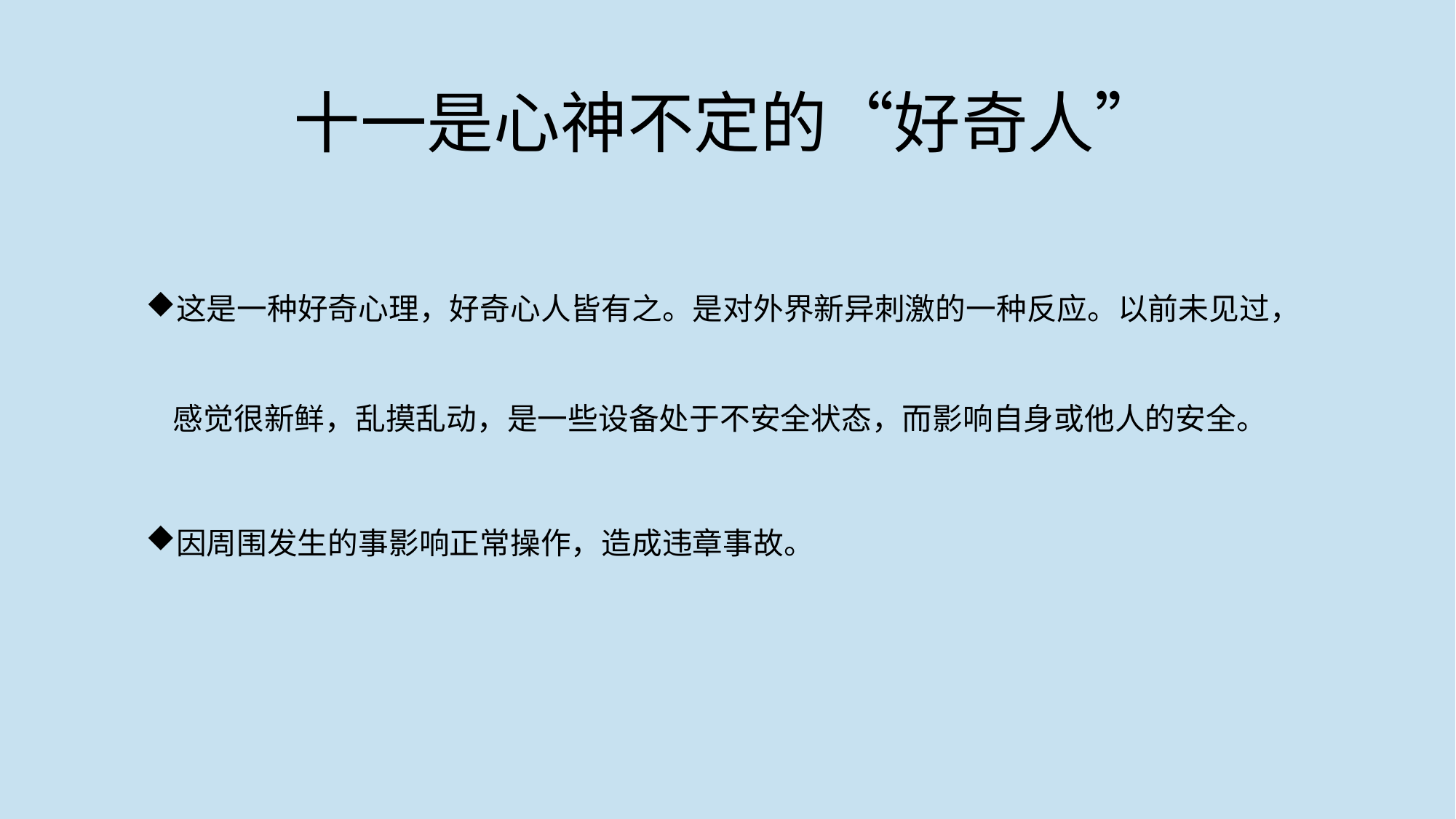

十一是心神不定的“好奇人”
这是一种好奇心理，好奇心人皆有之。是对外界新异刺激的一种反应。以前未见过，感觉很新鲜，乱摸乱动，是一些设备处于不安全状态，而影响自身或他人的安全。
因周围发生的事影响正常操作，造成违章事故。